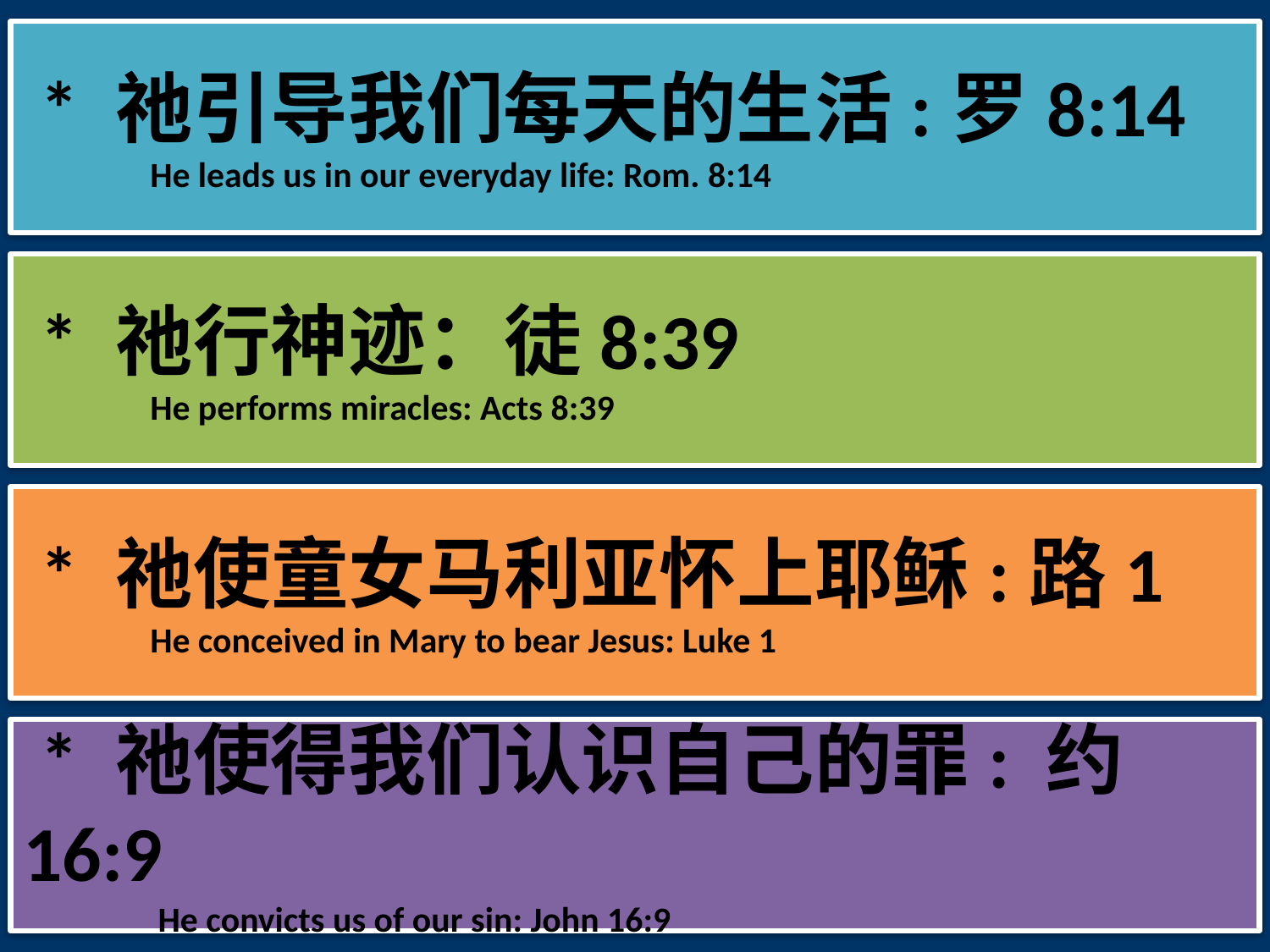

* 祂引导我们每天的生活:罗8:14
 	He leads us in our everyday life: Rom. 8:14
 * 祂行神迹：徒8:39
	He performs miracles: Acts 8:39
 * 祂使童女马利亚怀上耶稣:路1
 	He conceived in Mary to bear Jesus: Luke 1
 * 祂使得我们认识自己的罪: 约16:9
	 He convicts us of our sin: John 16:9